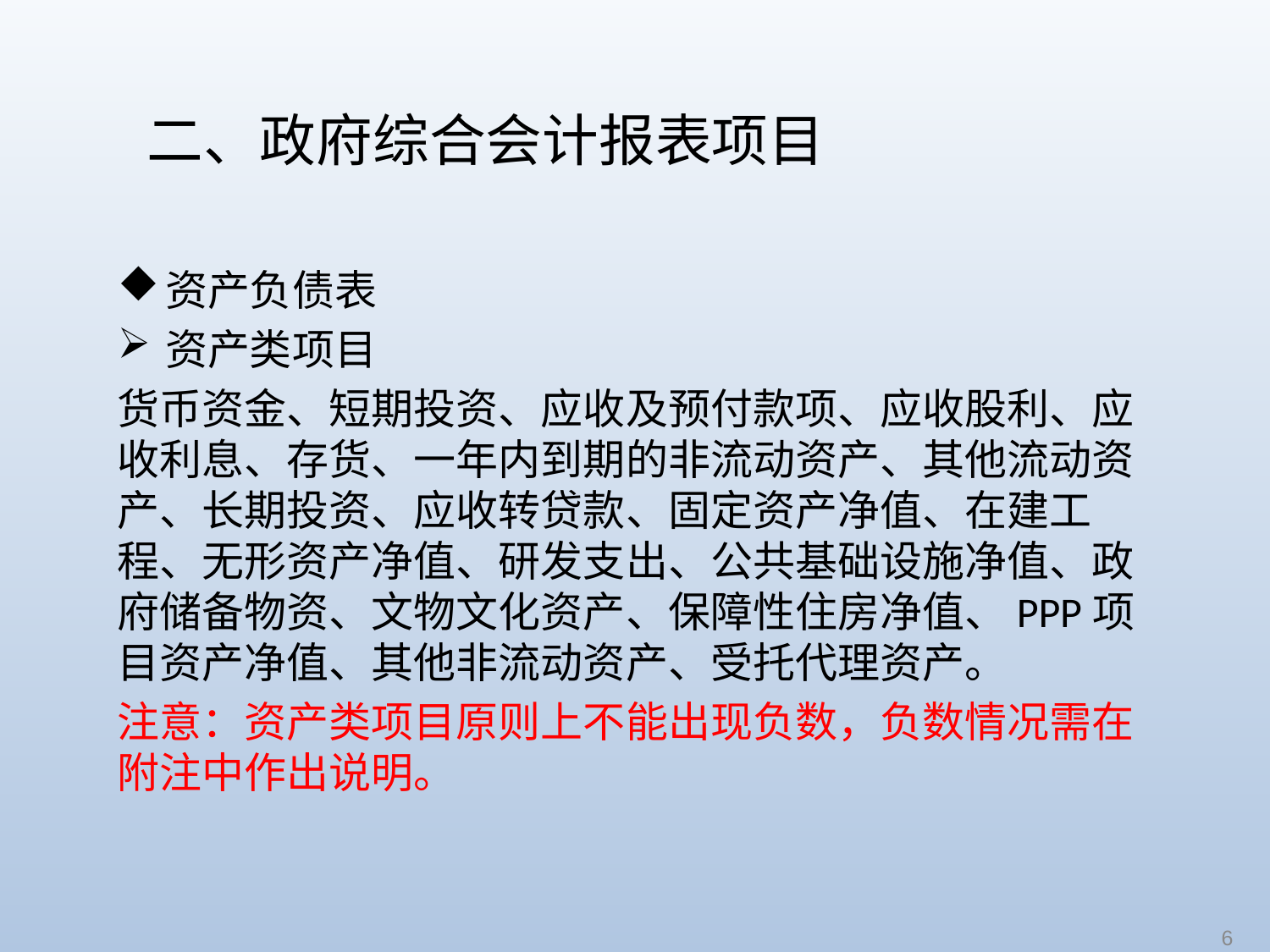

# 二、政府综合会计报表项目
资产负债表
资产类项目
货币资金、短期投资、应收及预付款项、应收股利、应收利息、存货、一年内到期的非流动资产、其他流动资产、长期投资、应收转贷款、固定资产净值、在建工程、无形资产净值、研发支出、公共基础设施净值、政府储备物资、文物文化资产、保障性住房净值、PPP项目资产净值、其他非流动资产、受托代理资产。
注意：资产类项目原则上不能出现负数，负数情况需在附注中作出说明。

6